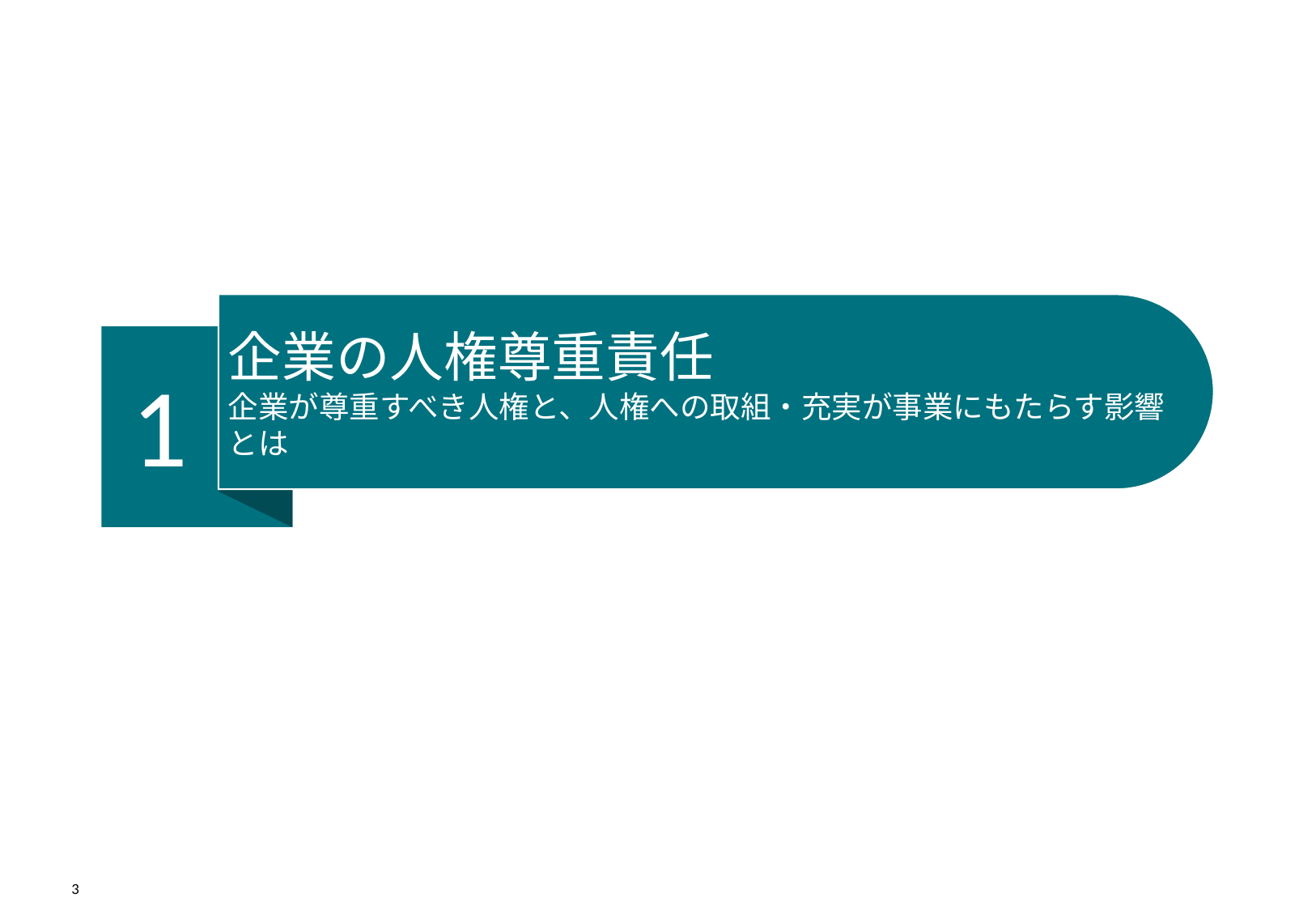

企業の人権尊重責任
企業が尊重すべき人権と、人権への取組・充実が事業にもたらす影響とは
1

3